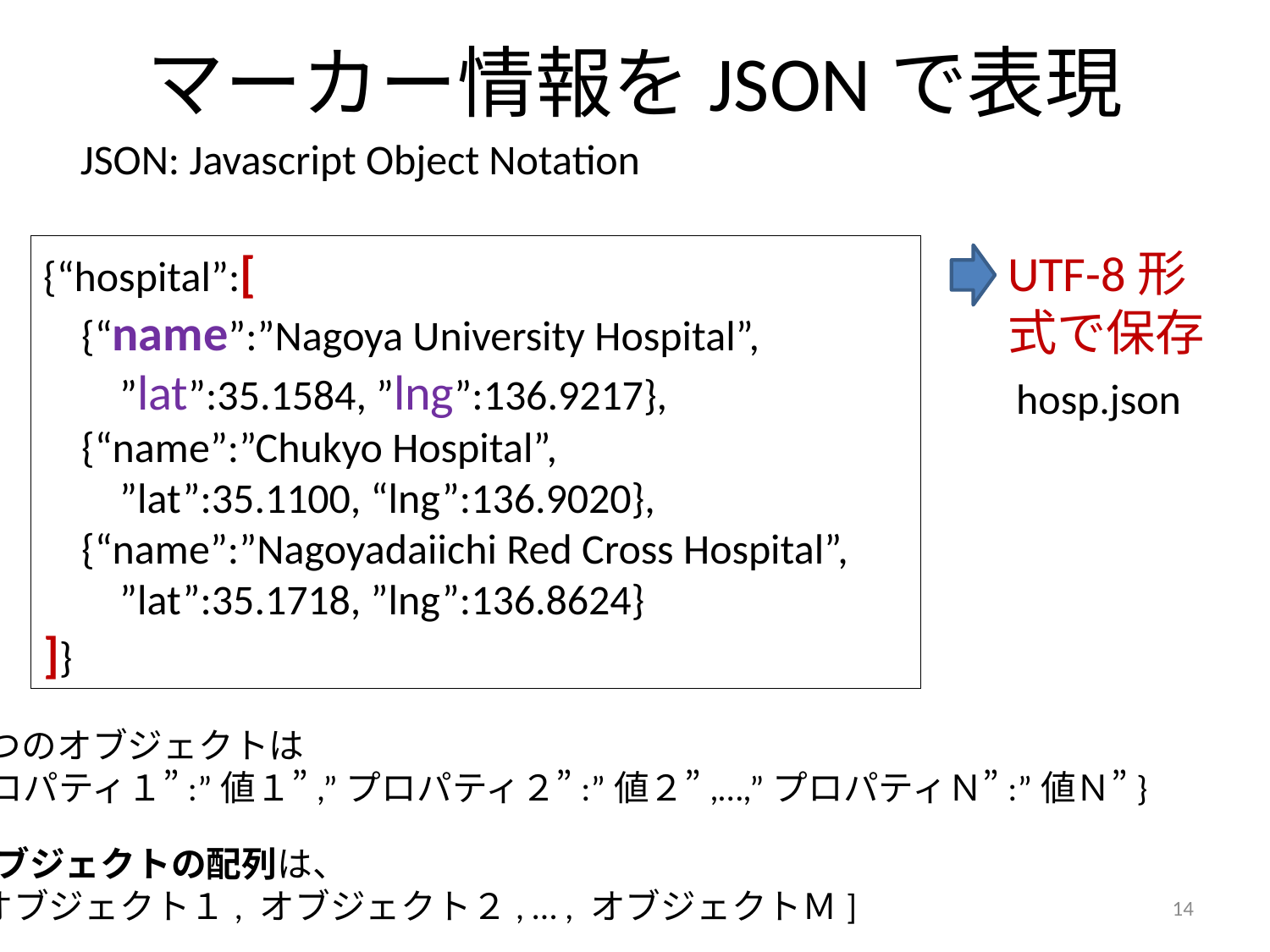

# マーカー情報をJSONで表現
JSON: Javascript Object Notation
{“hospital”:[
    {“name”:”Nagoya University Hospital”,
        ”lat”:35.1584, ”lng”:136.9217},
    {“name”:”Chukyo Hospital”,
        ”lat”:35.1100, “lng”:136.9020},
    {“name”:”Nagoyadaiichi Red Cross Hospital”,
        ”lat”:35.1718, ”lng”:136.8624}
]}
UTF-8形式で保存

hosp.json
ひとつのオブジェクトは
{“プロパティ１”:”値１”,”プロパティ２”:”値２”,…,”プロパティＮ”:”値Ｎ”}
オブジェクトの配列は、
[オブジェクト１, オブジェクト２, … , オブジェクトＭ]
14